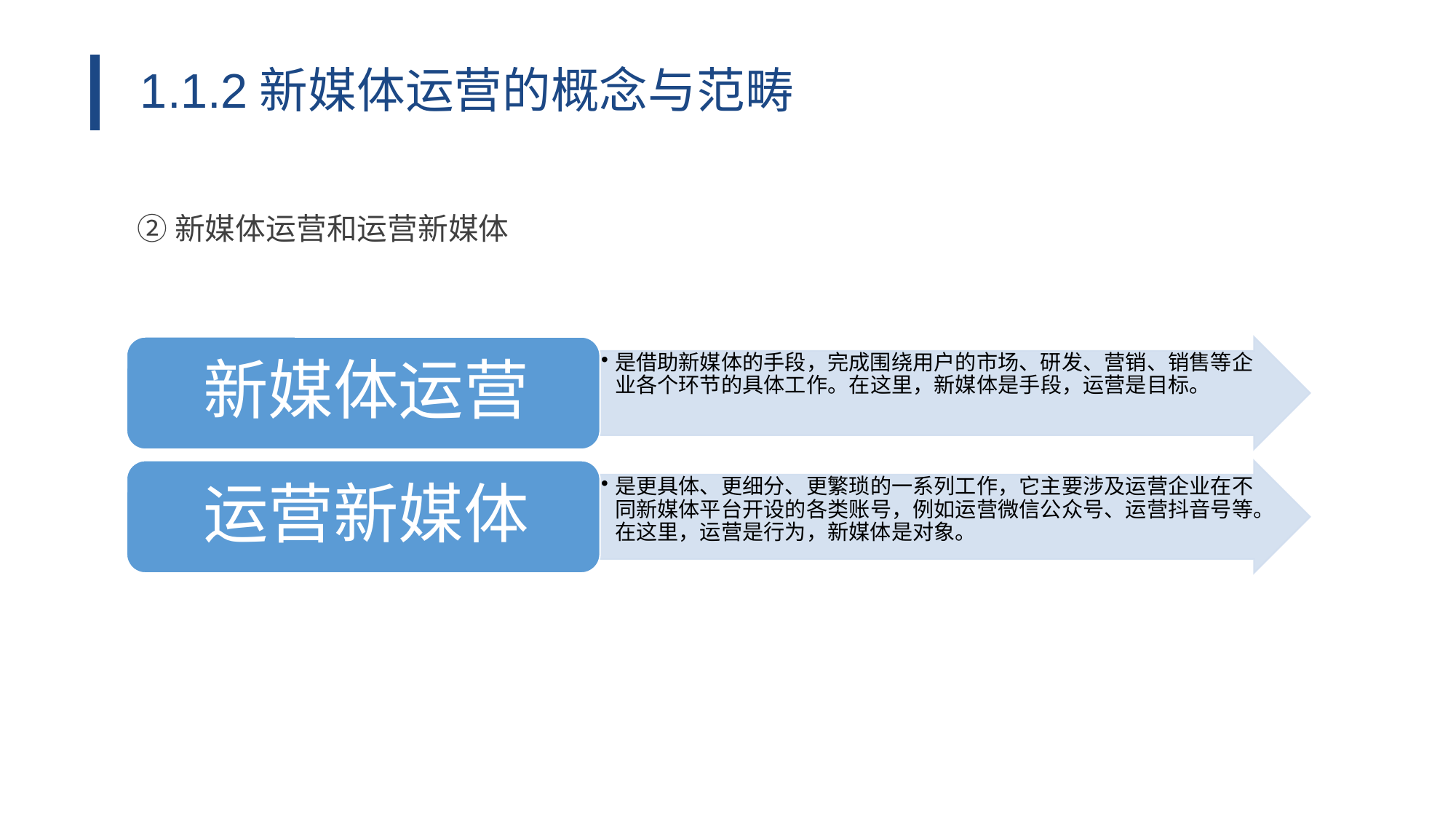

1.1.2新媒体运营的概念与范畴
②新媒体运营和运营新媒体
是借助新媒体的手段，完成围绕用户的市场、研发、营销、销售等企业各个环节的具体工作。在这里，新媒体是手段，运营是目标。
新媒体运营
是更具体、更细分、更繁琐的一系列工作，它主要涉及运营企业在不同新媒体平台开设的各类账号，例如运营微信公众号、运营抖音号等。在这里，运营是行为，新媒体是对象。
运营新媒体